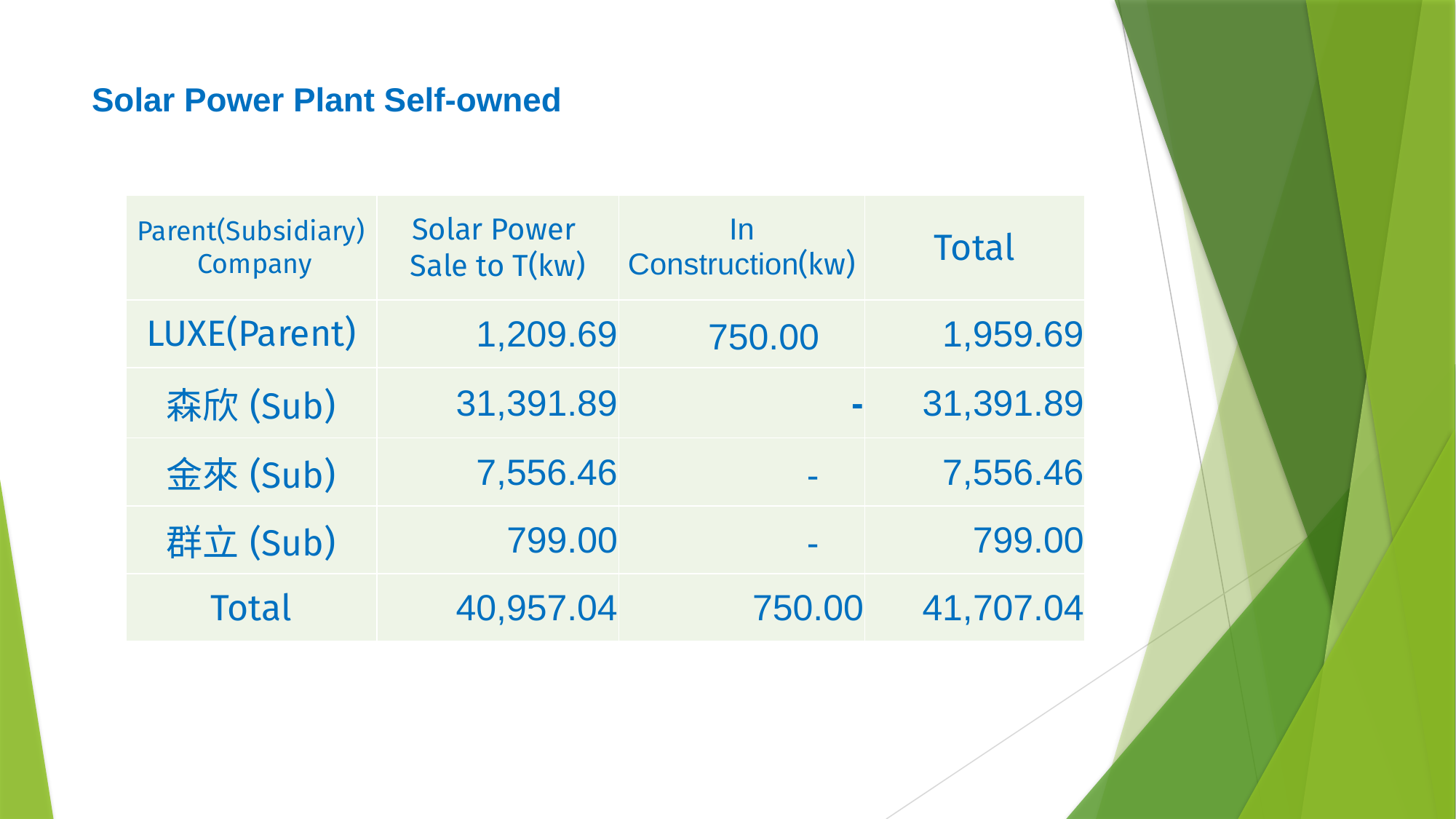

# Solar Power Plant Self-owned
| Parent(Subsidiary) Company | Solar Power Sale to T(kw) | In Construction(kw) | Total |
| --- | --- | --- | --- |
| LUXE(Parent) | 1,209.69 | 750.00 | 1,959.69 |
| 森欣(Sub) | 31,391.89 | - | 31,391.89 |
| 金來(Sub) | 7,556.46 | - | 7,556.46 |
| 群立(Sub) | 799.00 | - | 799.00 |
| Total | 40,957.04 | 750.00 | 41,707.04 |